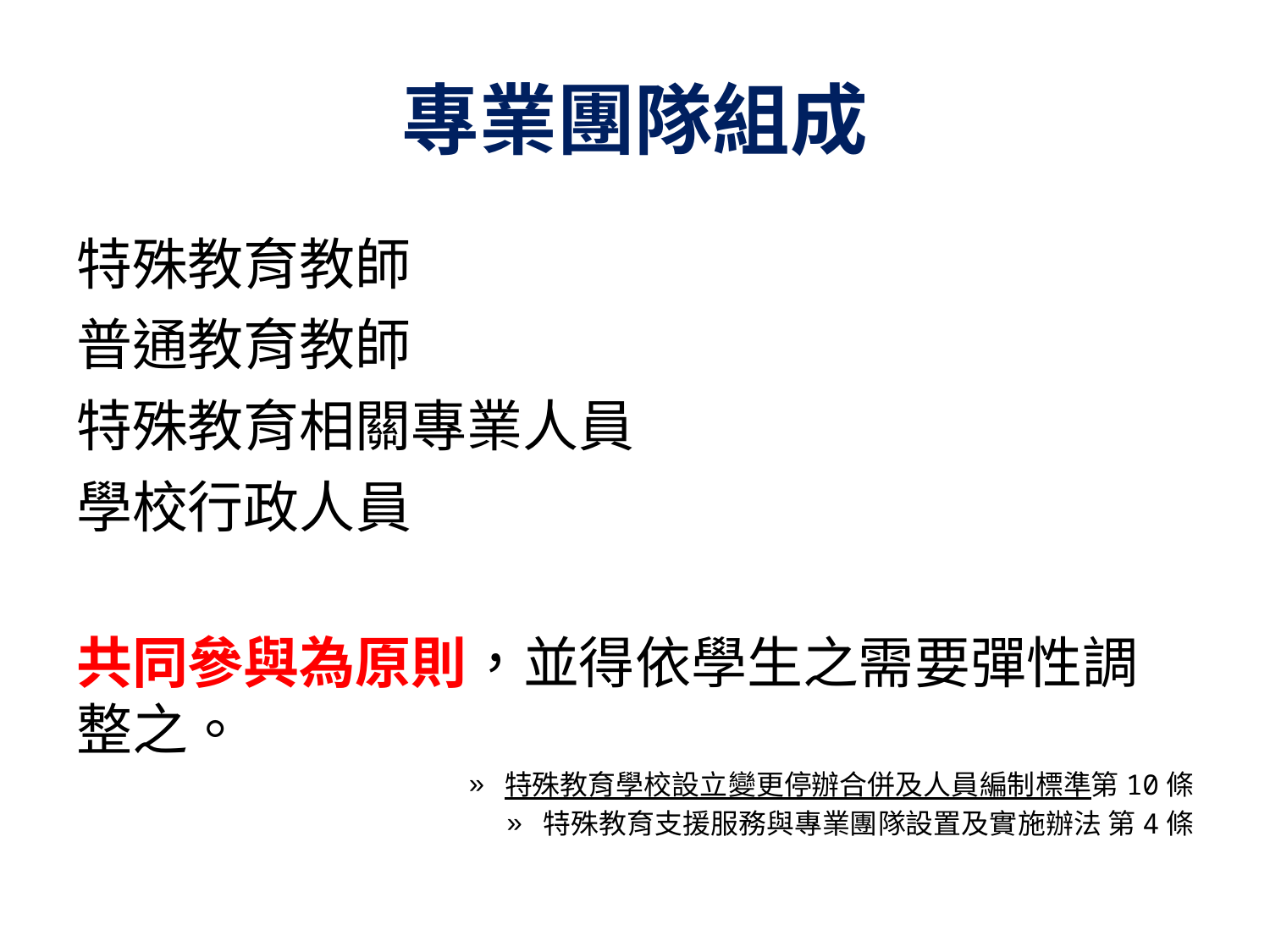

# 專業團隊組成
特殊教育教師
普通教育教師
特殊教育相關專業人員
學校行政人員

共同參與為原則，並得依學生之需要彈性調整之。
特殊教育學校設立變更停辦合併及人員編制標準第10條
特殊教育支援服務與專業團隊設置及實施辦法 第4條